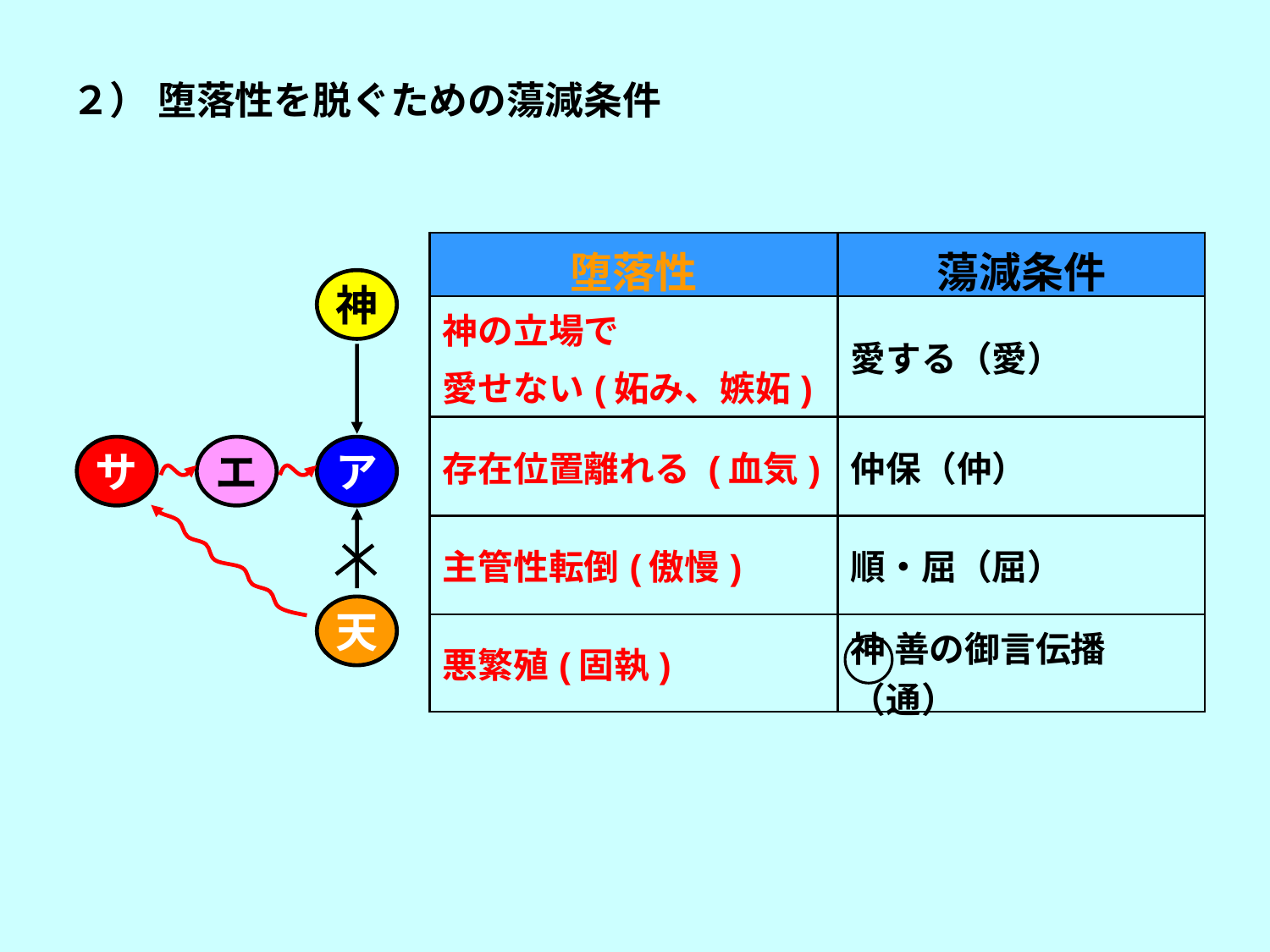

２） 堕落性を脱ぐための蕩減条件
| 堕落性 | 蕩減条件 |
| --- | --- |
| 神の立場で 愛せない(妬み、嫉妬) | 愛する（愛） |
| 存在位置離れる (血気) | 仲保（仲） |
| 主管性転倒(傲慢) | 順・屈（屈） |
| 悪繁殖(固執) | 神 善の御言伝播（通） |
神

サ
エ
ア

天